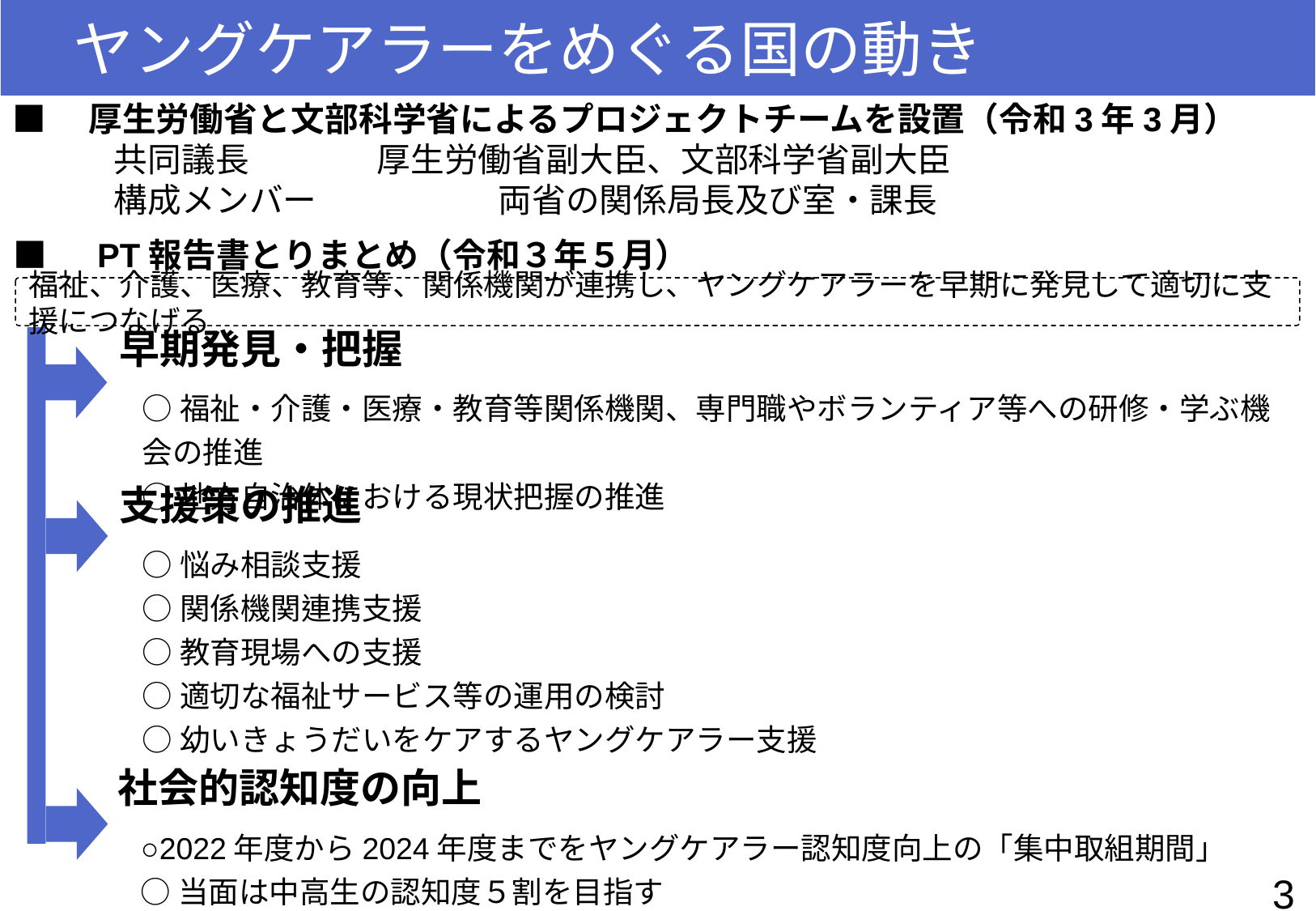

ヤングケアラーをめぐる国の動き
■　厚生労働省と文部科学省によるプロジェクトチームを設置（令和3年3月）
　　　共同議長		厚生労働省副大臣、文部科学省副大臣
　　　構成メンバー		両省の関係局長及び室・課長
■　PT報告書とりまとめ（令和３年５月）
福祉、介護、医療、教育等、関係機関が連携し、ヤングケアラーを早期に発見して適切に支援につなげる
早期発見・把握
○福祉・介護・医療・教育等関係機関、専門職やボランティア等への研修・学ぶ機会の推進
○地方自治体における現状把握の推進

支援策の推進
○悩み相談支援
○関係機関連携支援
○教育現場への支援
○適切な福祉サービス等の運用の検討
○幼いきょうだいをケアするヤングケアラー支援

社会的認知度の向上
○2022年度から2024年度までをヤングケアラー認知度向上の「集中取組期間」
○当面は中高生の認知度５割を目指す

3